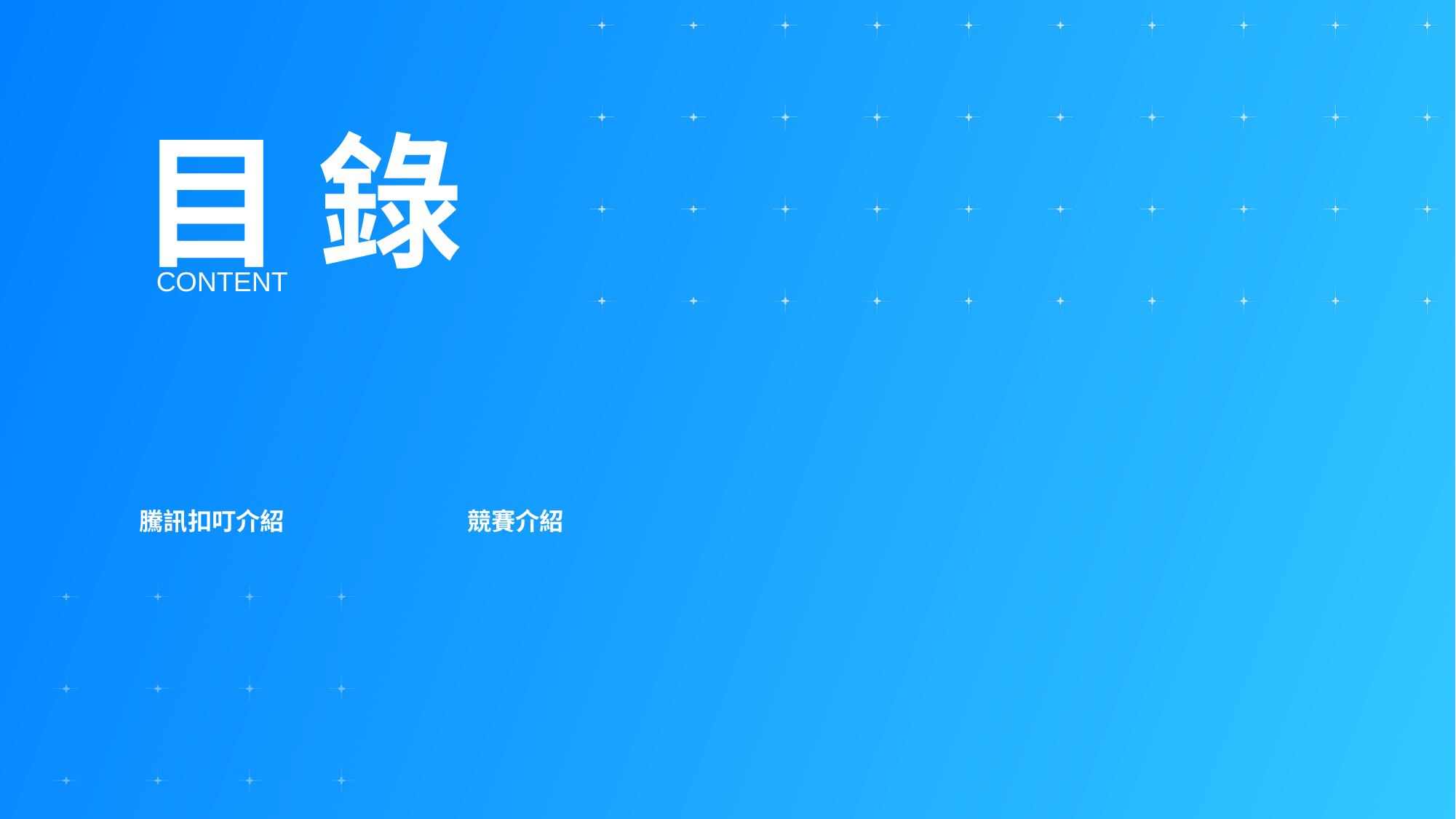

目 錄
CONTENT
01
騰訊扣叮介紹
02
競賽介紹